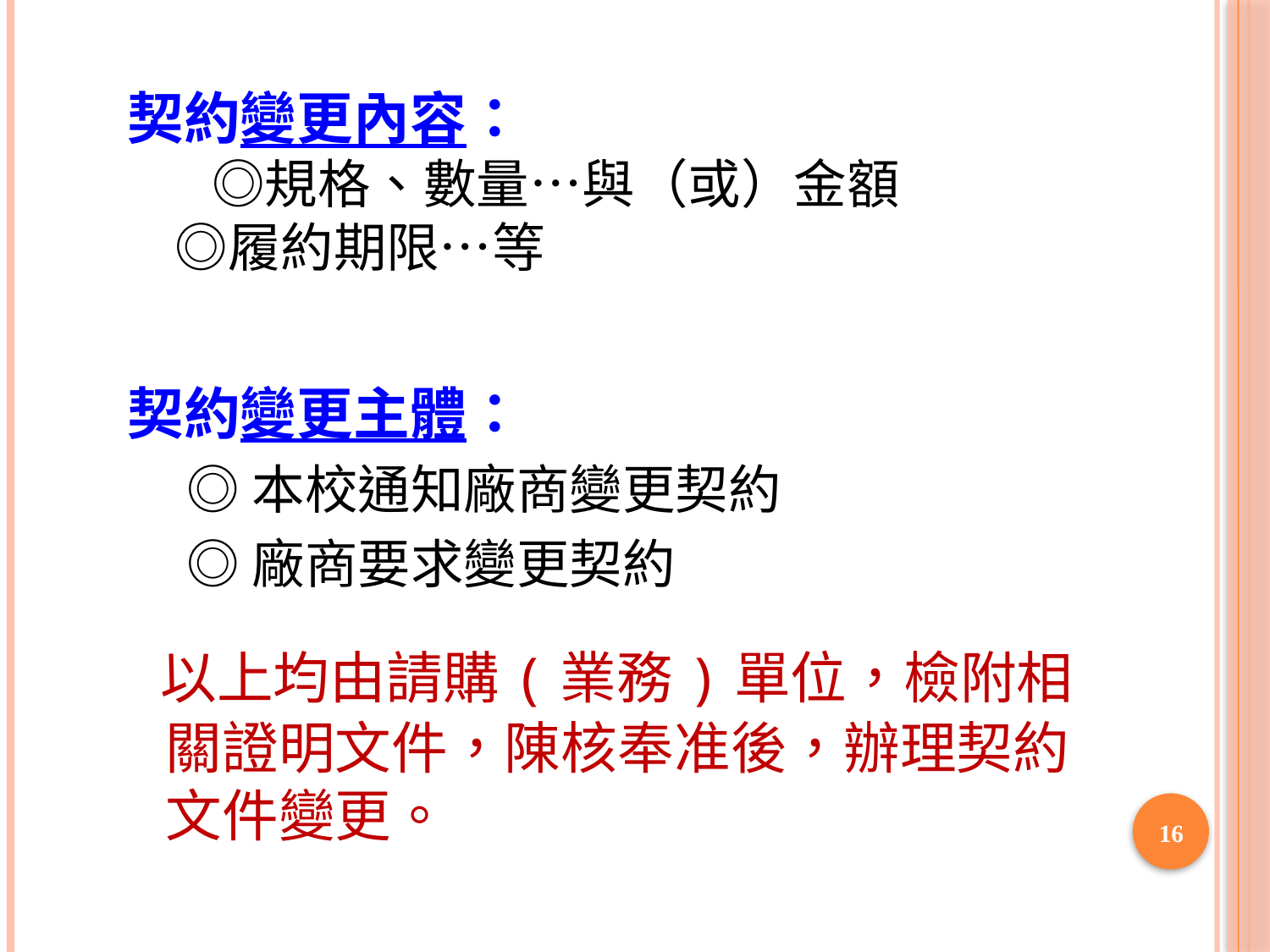

# 契約變更內容： ◎規格、數量…與（或）金額 ◎履約期限…等
契約變更主體：
     ◎本校通知廠商變更契約
     ◎廠商要求變更契約

 以上均由請購(業務)單位，檢附相關證明文件，陳核奉准後，辦理契約文件變更。

16